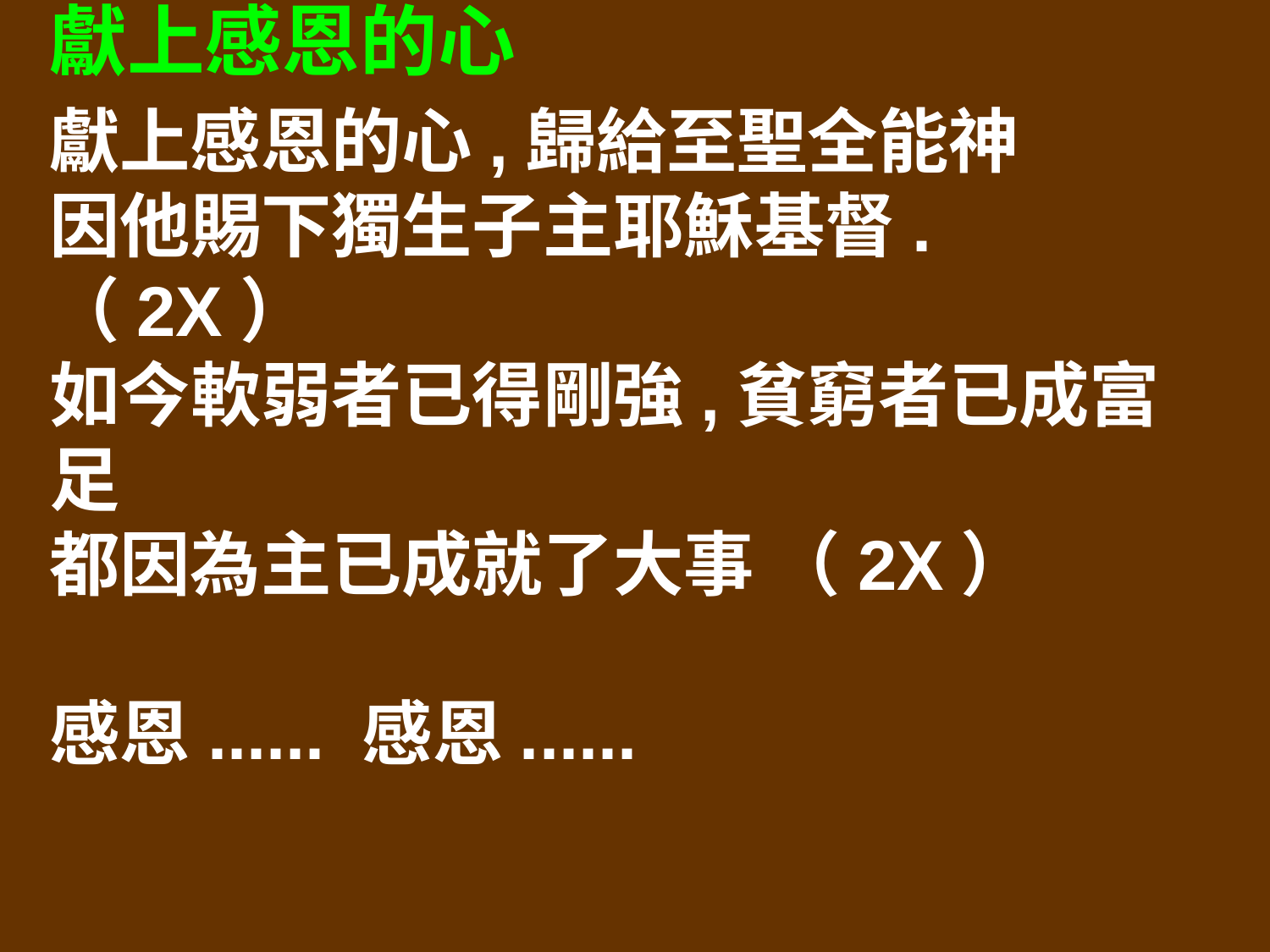

獻上感恩的心
獻上感恩的心,歸給至聖全能神
因他賜下獨生子主耶穌基督. （2X）
如今軟弱者已得剛強,貧窮者已成富足
都因為主已成就了大事 （2X）

感恩...... 感恩......